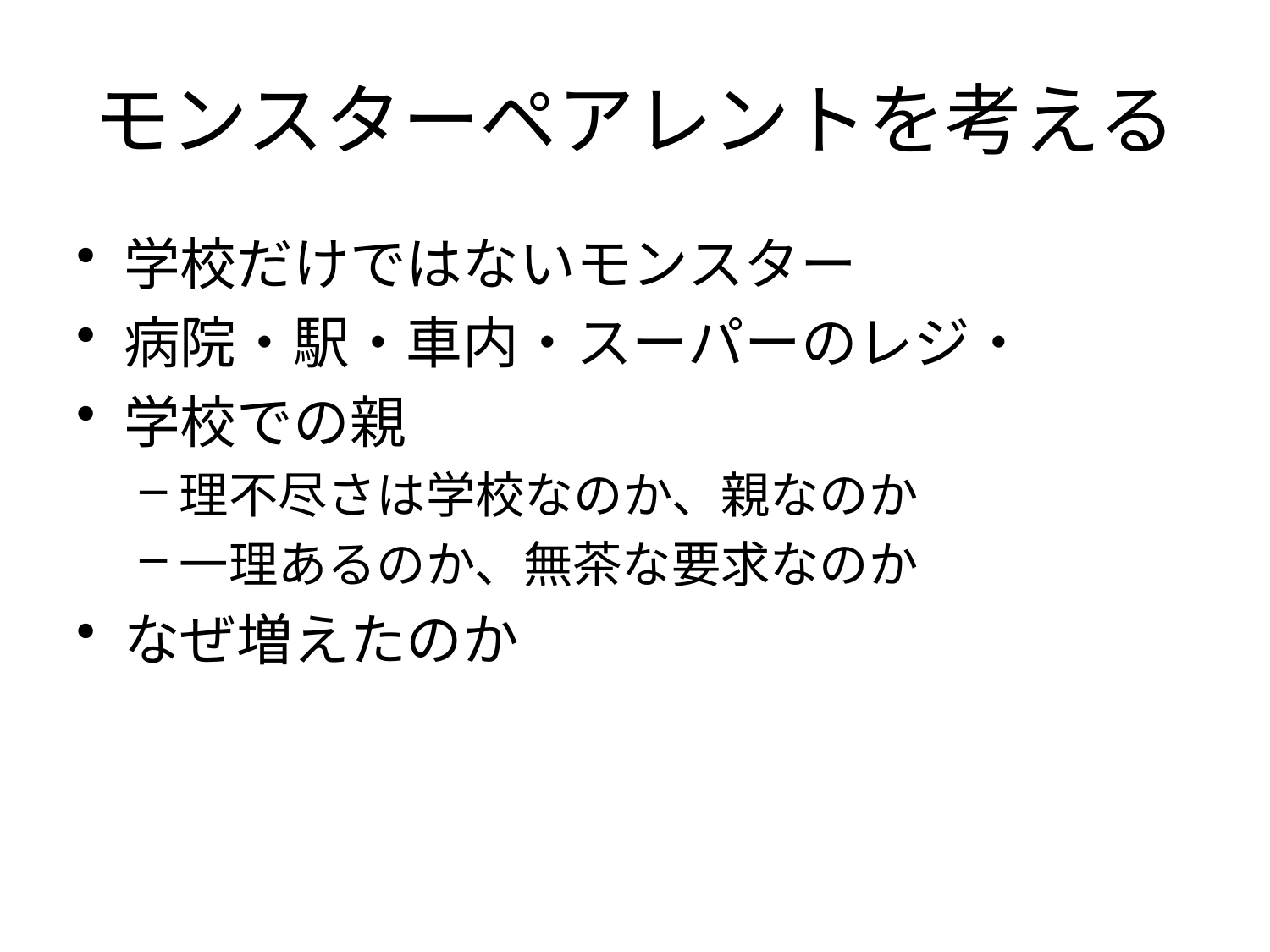

# モンスターペアレントを考える
学校だけではないモンスター
病院・駅・車内・スーパーのレジ・
学校での親
理不尽さは学校なのか、親なのか
一理あるのか、無茶な要求なのか
なぜ増えたのか